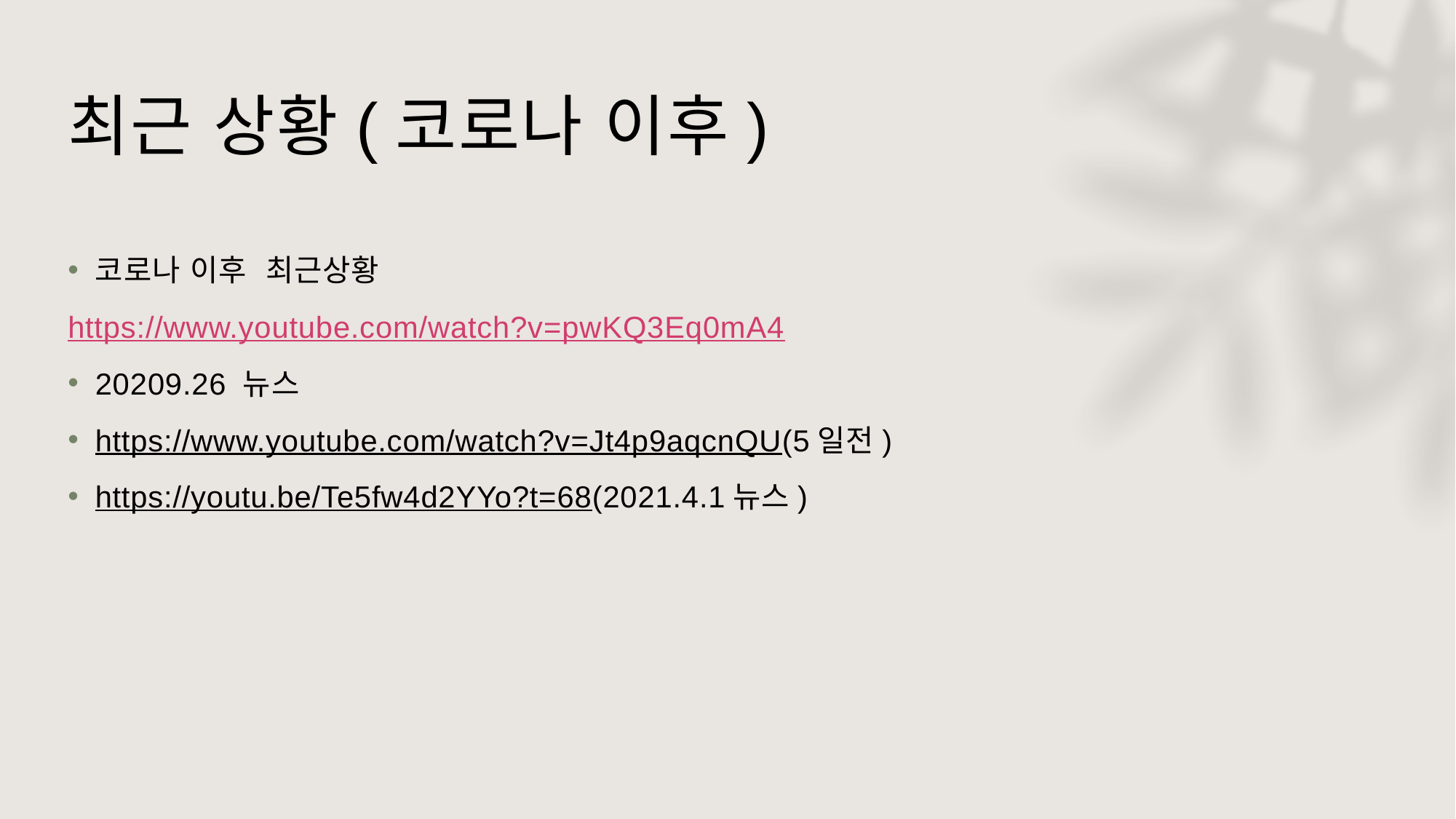

# 최근 상황(코로나 이후)
코로나 이후  최근상황
https://www.youtube.com/watch?v=pwKQ3Eq0mA4
20209.26 뉴스
https://www.youtube.com/watch?v=Jt4p9aqcnQU(5일전)
https://youtu.be/Te5fw4d2YYo?t=68(2021.4.1뉴스)